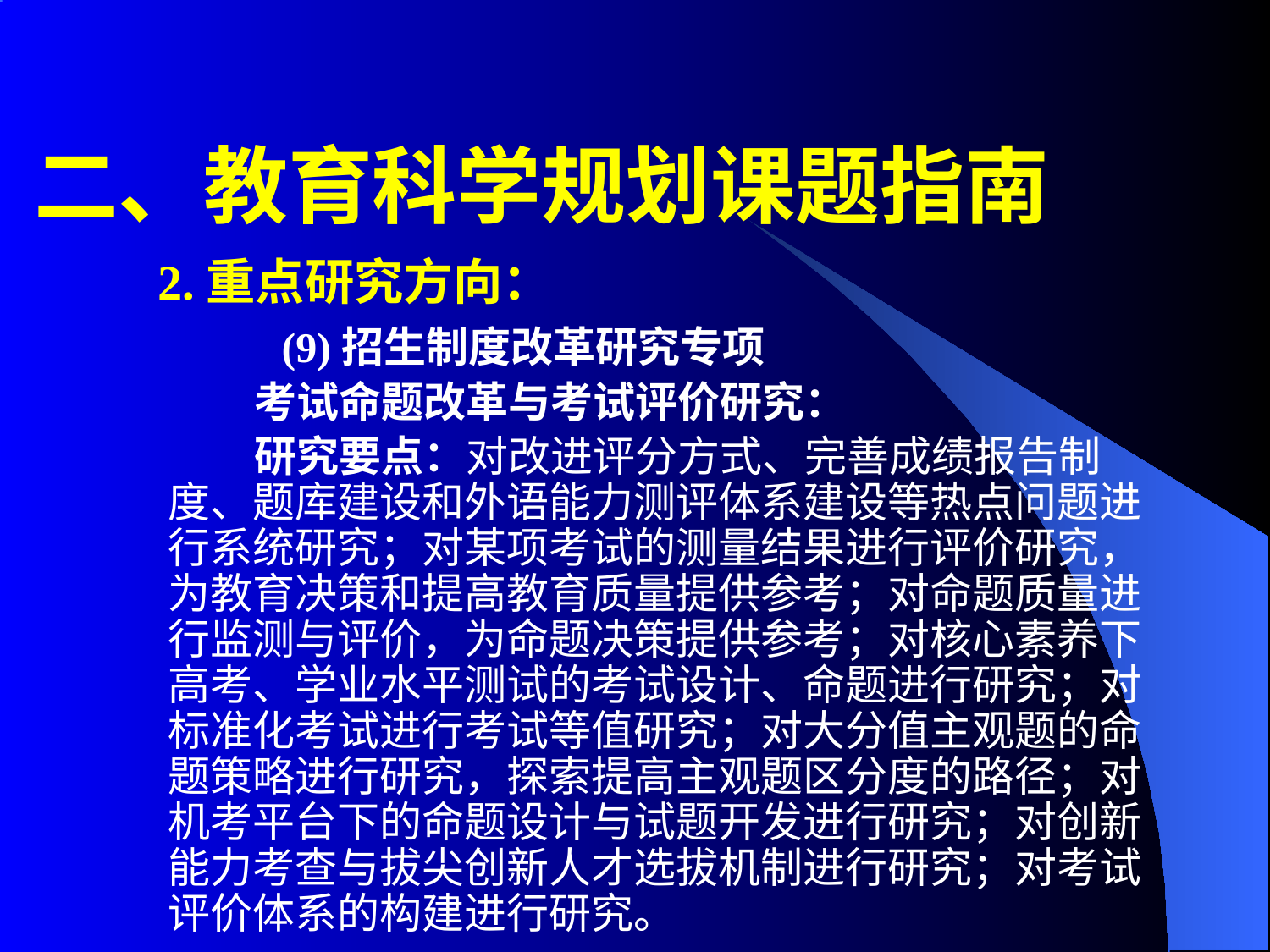

二、教育科学规划课题指南
   2.重点研究方向：
        　(9)招生制度改革研究专项
             考试命题改革与考试评价研究：
             研究要点：对改进评分方式、完善成绩报告制度、题库建设和外语能力测评体系建设等热点问题进行系统研究；对某项考试的测量结果进行评价研究，为教育决策和提高教育质量提供参考；对命题质量进行监测与评价，为命题决策提供参考；对核心素养下高考、学业水平测试的考试设计、命题进行研究；对标准化考试进行考试等值研究；对大分值主观题的命题策略进行研究，探索提高主观题区分度的路径；对机考平台下的命题设计与试题开发进行研究；对创新能力考查与拔尖创新人才选拔机制进行研究；对考试评价体系的构建进行研究。